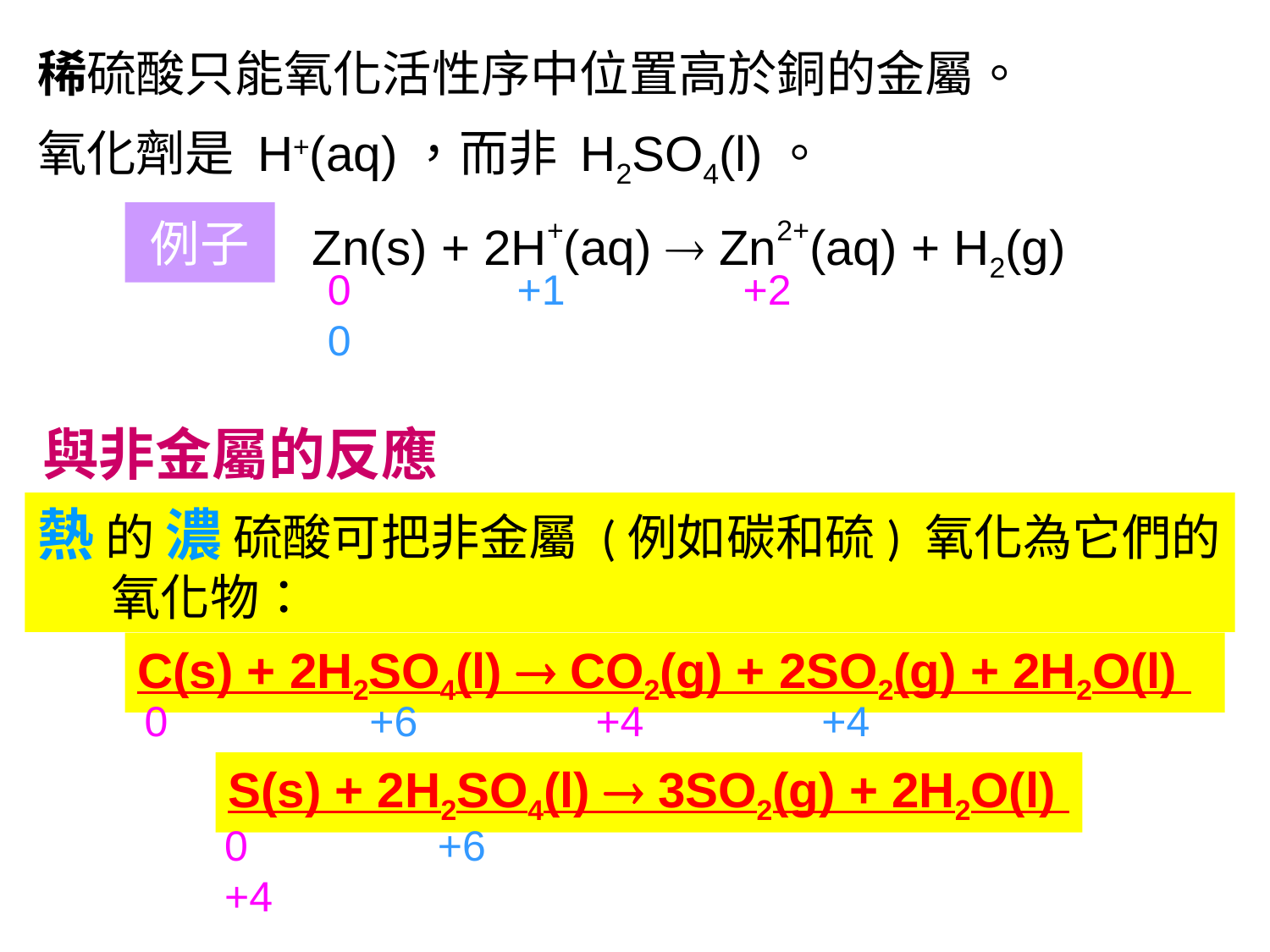

稀硫酸只能氧化活性序中位置高於銅的金屬。
氧化劑是 H+(aq)，而非 H2SO4(l)。
例子
Zn(s) + 2H+(aq) → Zn2+(aq) + H2(g)
0              +1               +2                 0
與非金屬的反應
熱 的 濃 硫酸可把非金屬 (例如碳和硫) 氧化為它們的氧化物：
C(s) + 2H2SO4(l) → CO2(g) + 2SO2(g) + 2H2O(l)
0                 +6               +4               +4
S(s) + 2H2SO4(l) → 3SO2(g) + 2H2O(l)
0                +6                 +4